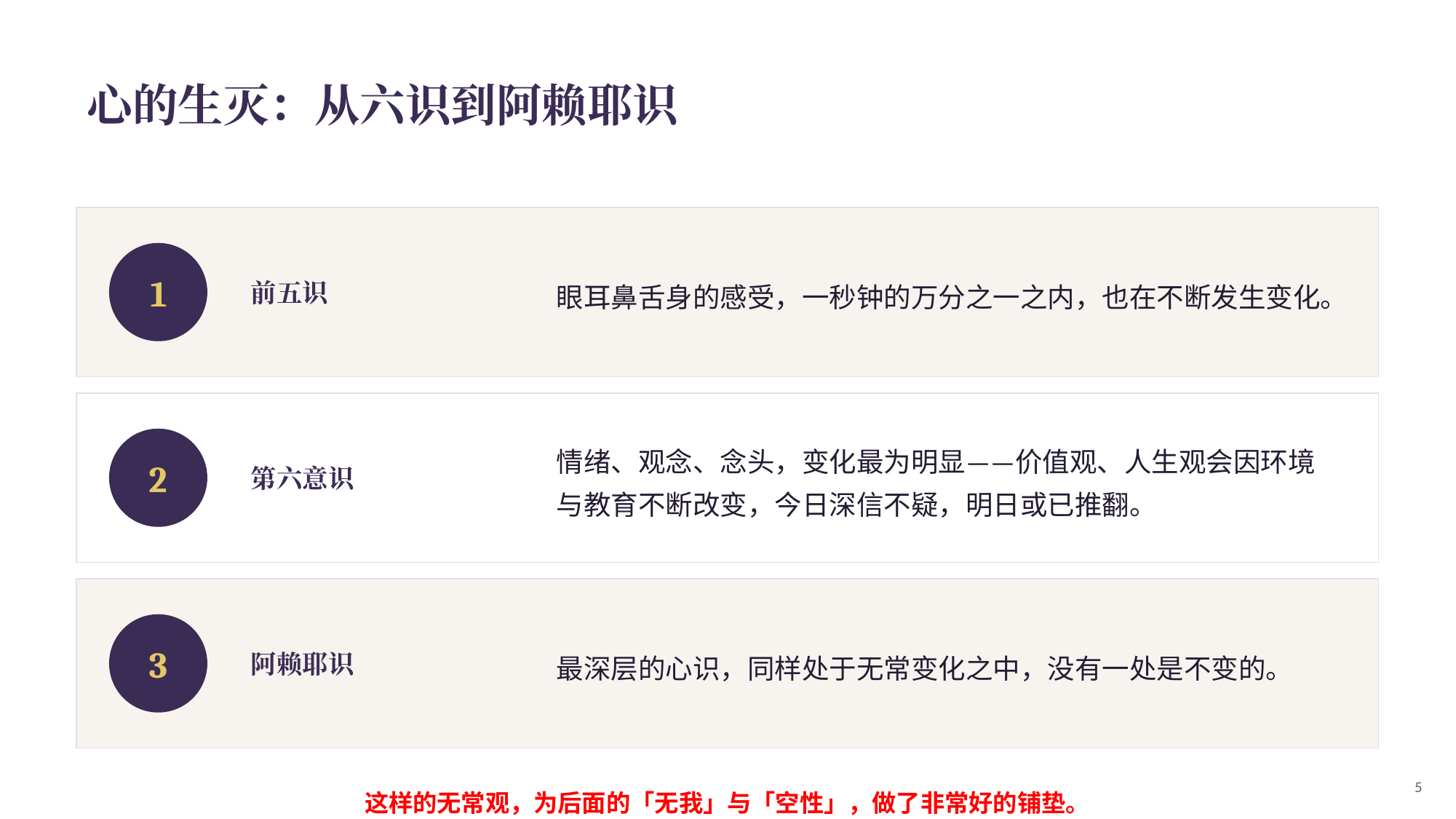

心的生灭：从六识到阿赖耶识

前五识
眼耳鼻舌身的感受，一秒钟的万分之一之内，也在不断发生变化。

1

第六意识
情绪、观念、念头，变化最为明显——价值观、人生观会因环境与教育不断改变，今日深信不疑，明日或已推翻。

2

阿赖耶识
最深层的心识，同样处于无常变化之中，没有一处是不变的。

3
5
这样的无常观，为后面的「无我」与「空性」，做了非常好的铺垫。